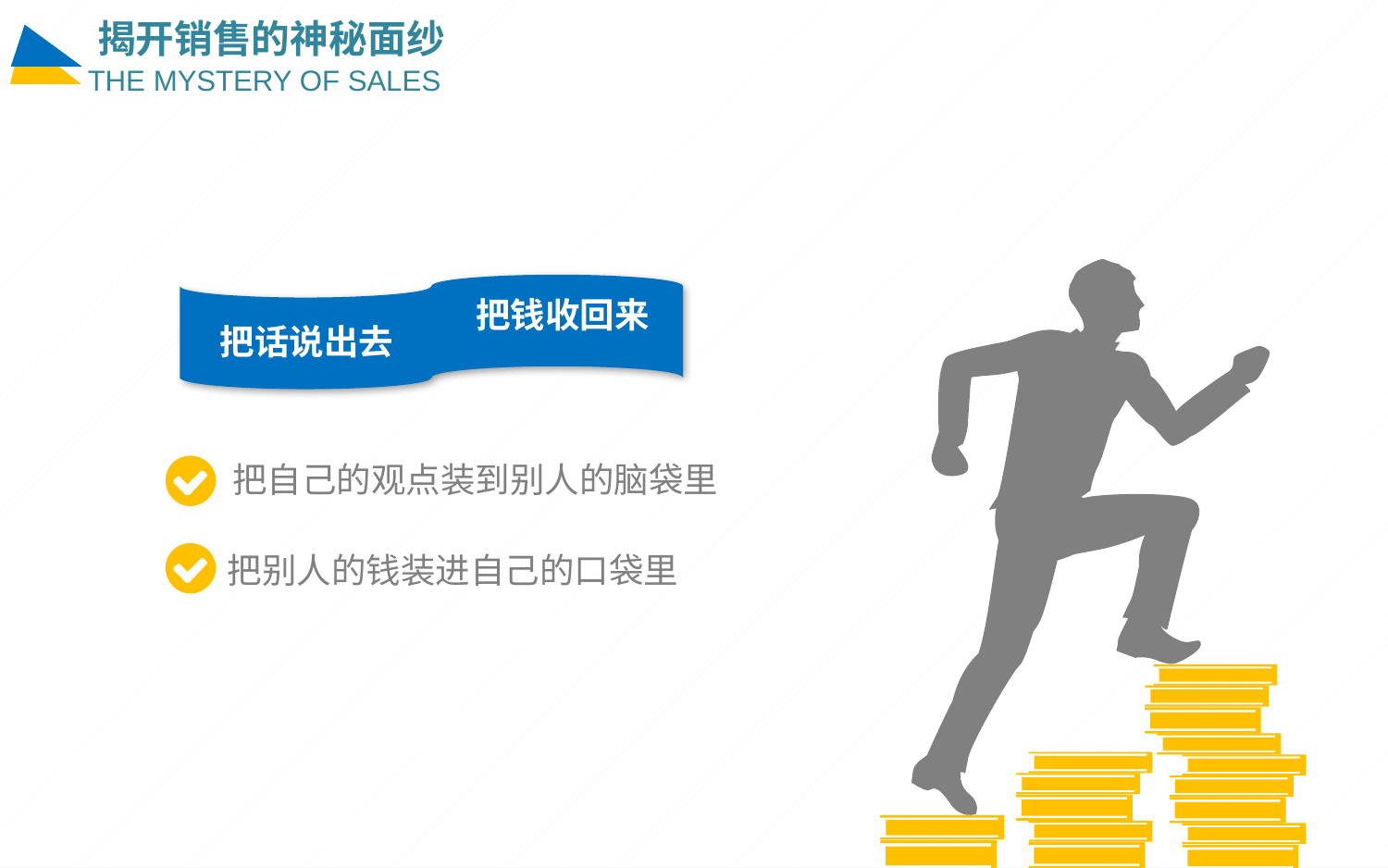

揭开销售的神秘面纱

THE MYSTERY OF SALES

把钱收回来
把话说出去
把自己的观点装到别人的脑袋里

把别人的钱装进自己的口袋里